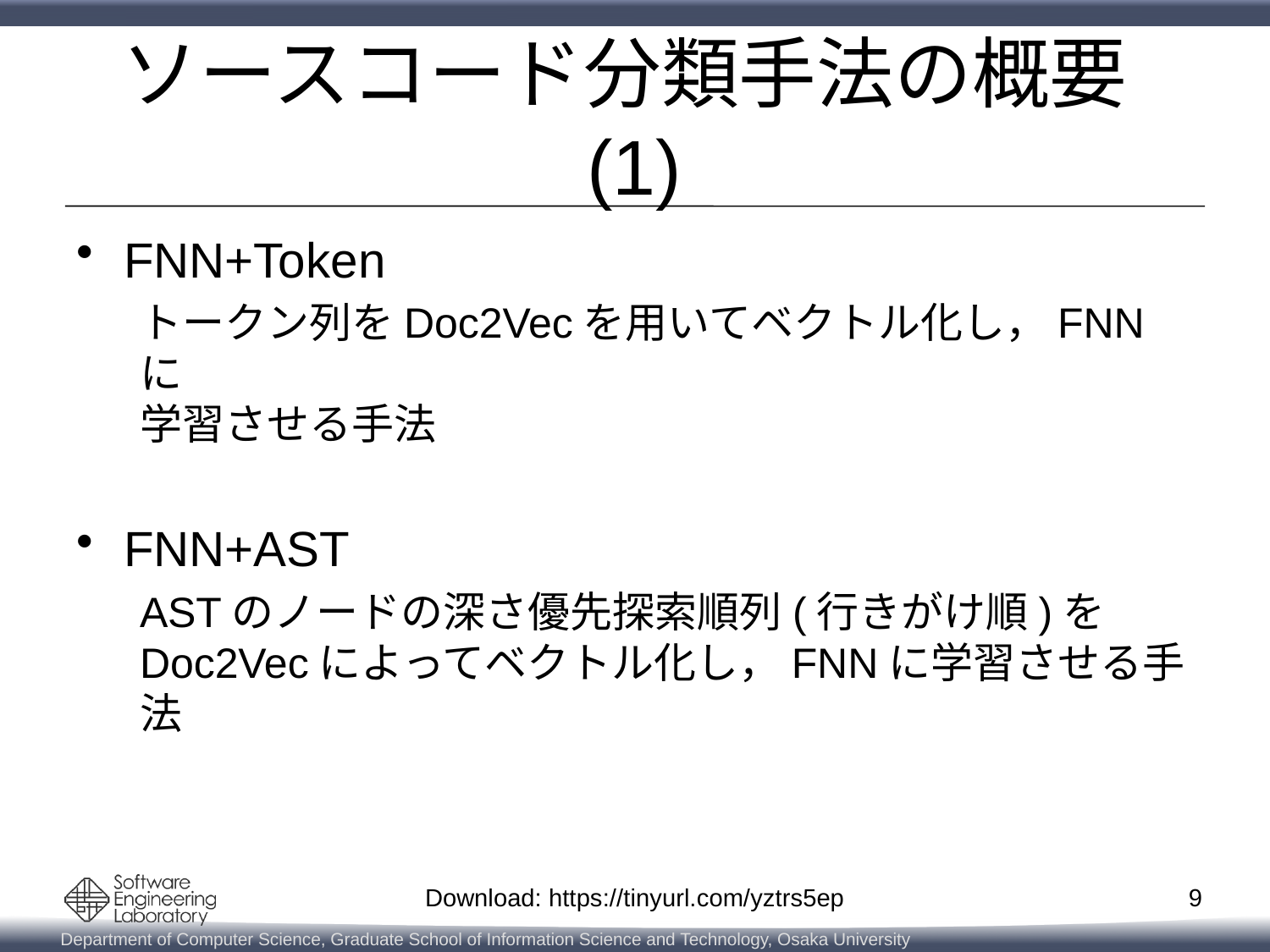

# ソースコード分類手法の概要(1)
FNN+Token
トークン列をDoc2Vecを用いてベクトル化し，FNNに
学習させる手法

FNN+AST
ASTのノードの深さ優先探索順列(行きがけ順)を
Doc2Vecによってベクトル化し，FNNに学習させる手法

9
Download: https://tinyurl.com/yztrs5ep